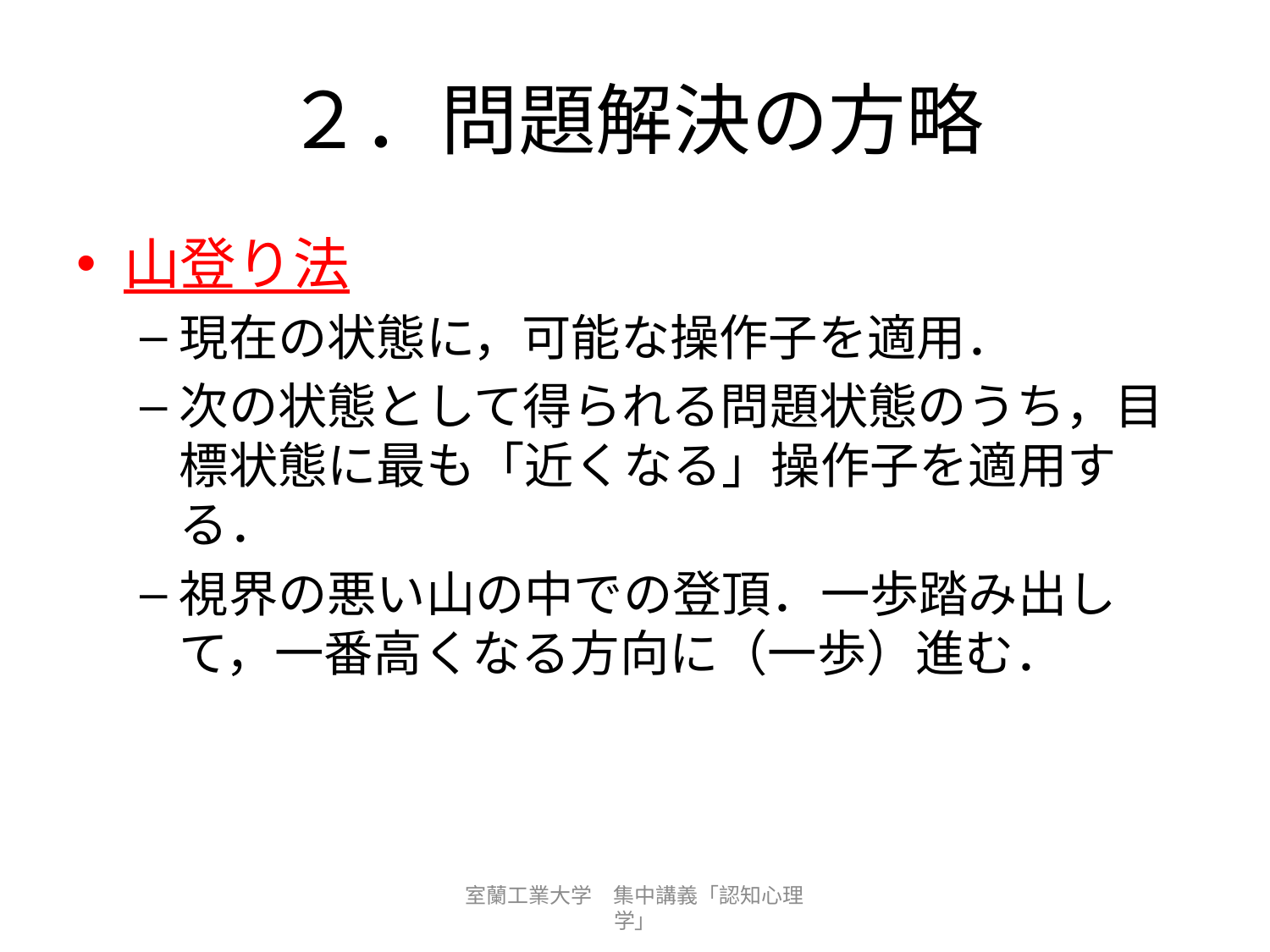

# ２．問題解決の方略
山登り法
現在の状態に，可能な操作子を適用．
次の状態として得られる問題状態のうち，目標状態に最も「近くなる」操作子を適用する．
視界の悪い山の中での登頂．一歩踏み出して，一番高くなる方向に（一歩）進む．
室蘭工業大学　集中講義「認知心理学」